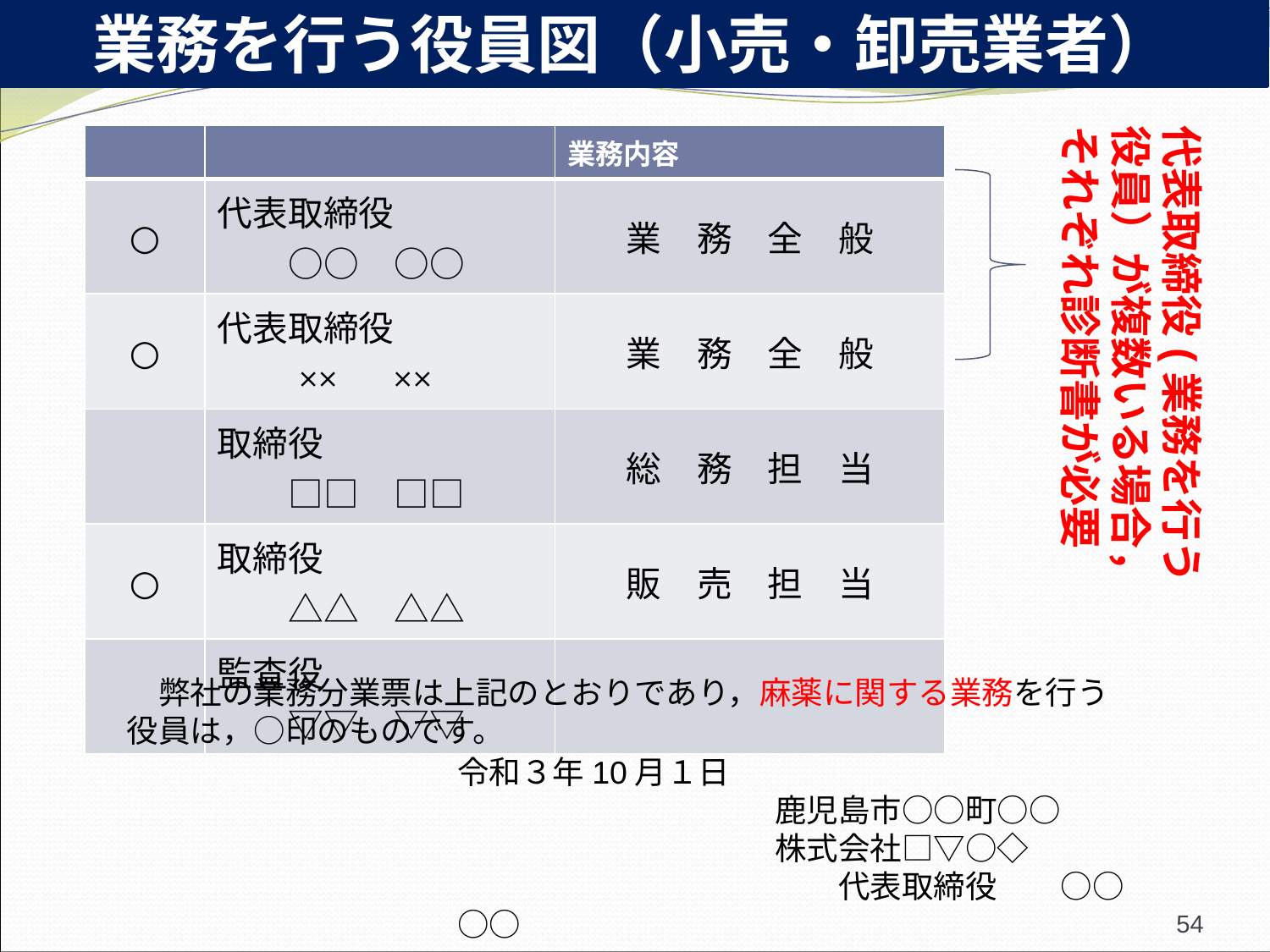

業務を行う役員図（小売・卸売業者）
代表取締役(業務を行う
役員）が複数いる場合，
それぞれ診断書が必要
|  |  | 業務内容 |
| --- | --- | --- |
| ○ | 代表取締役 　　○○　○○ | 業　務　全　般 |
| ○ | 代表取締役 　　××　×× | 業　務　全　般 |
|  | 取締役 　　□□　□□ | 総　務　担　当 |
| ○ | 取締役 　　△△　△△ | 販　売　担　当 |
|  | 監査役 　　▽▽　▽▽ |  |

　弊社の業務分業票は上記のとおりであり，麻薬に関する業務を行う
役員は，○印のものです。
令和３年10月１日
　　　　　　　　　　鹿児島市○○町○○
　　　　　　　　　　株式会社□▽○◇
　　　　　　　　　　　　代表取締役　　○○　○○
54